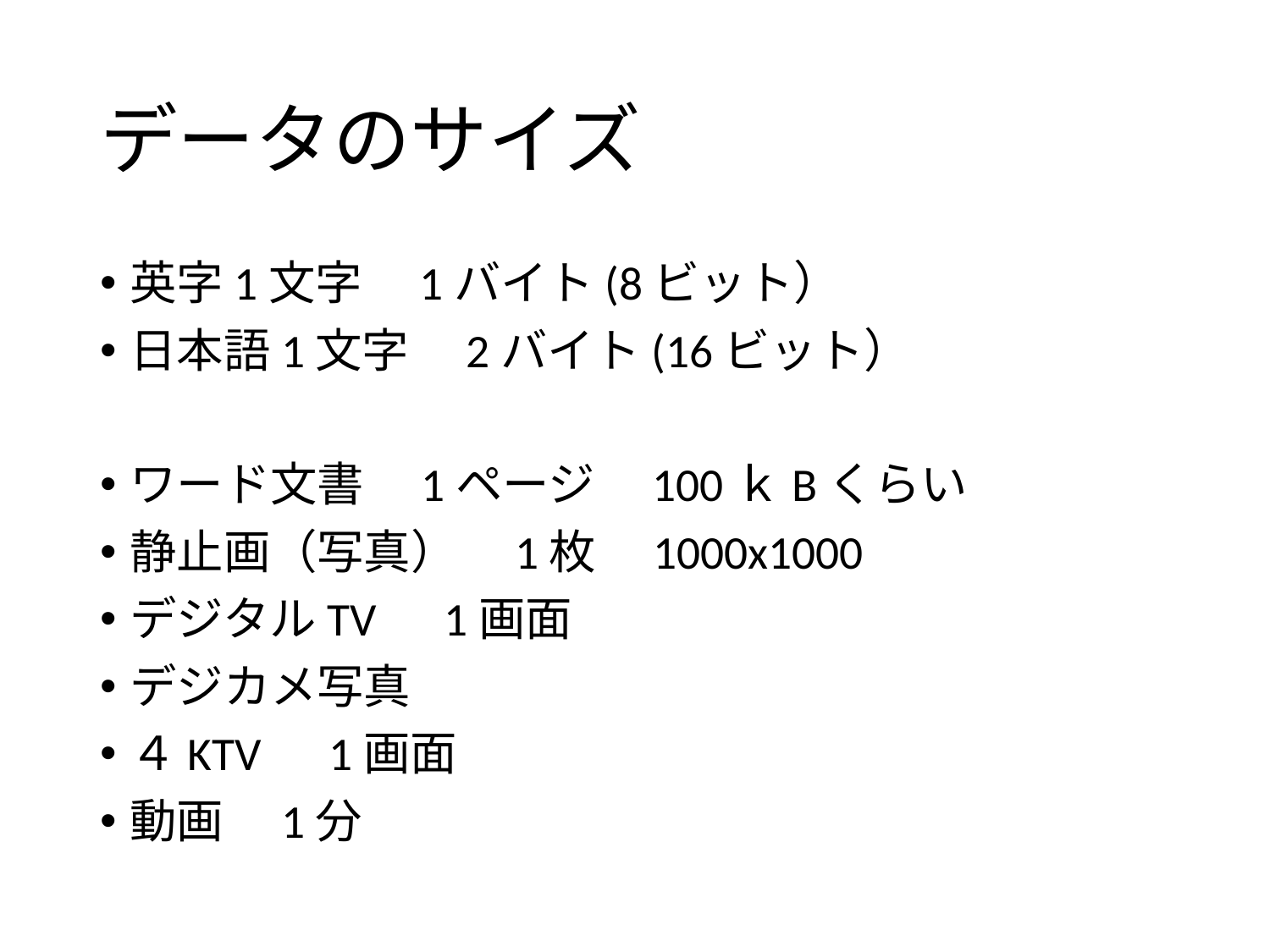

# データのサイズ
英字1文字　1バイト(8ビット）
日本語1文字　2バイト(16ビット）

ワード文書　1ページ　100ｋBくらい
静止画（写真）　1枚　1000x1000
デジタルTV　1画面
デジカメ写真
４KTV　1画面
動画　1分